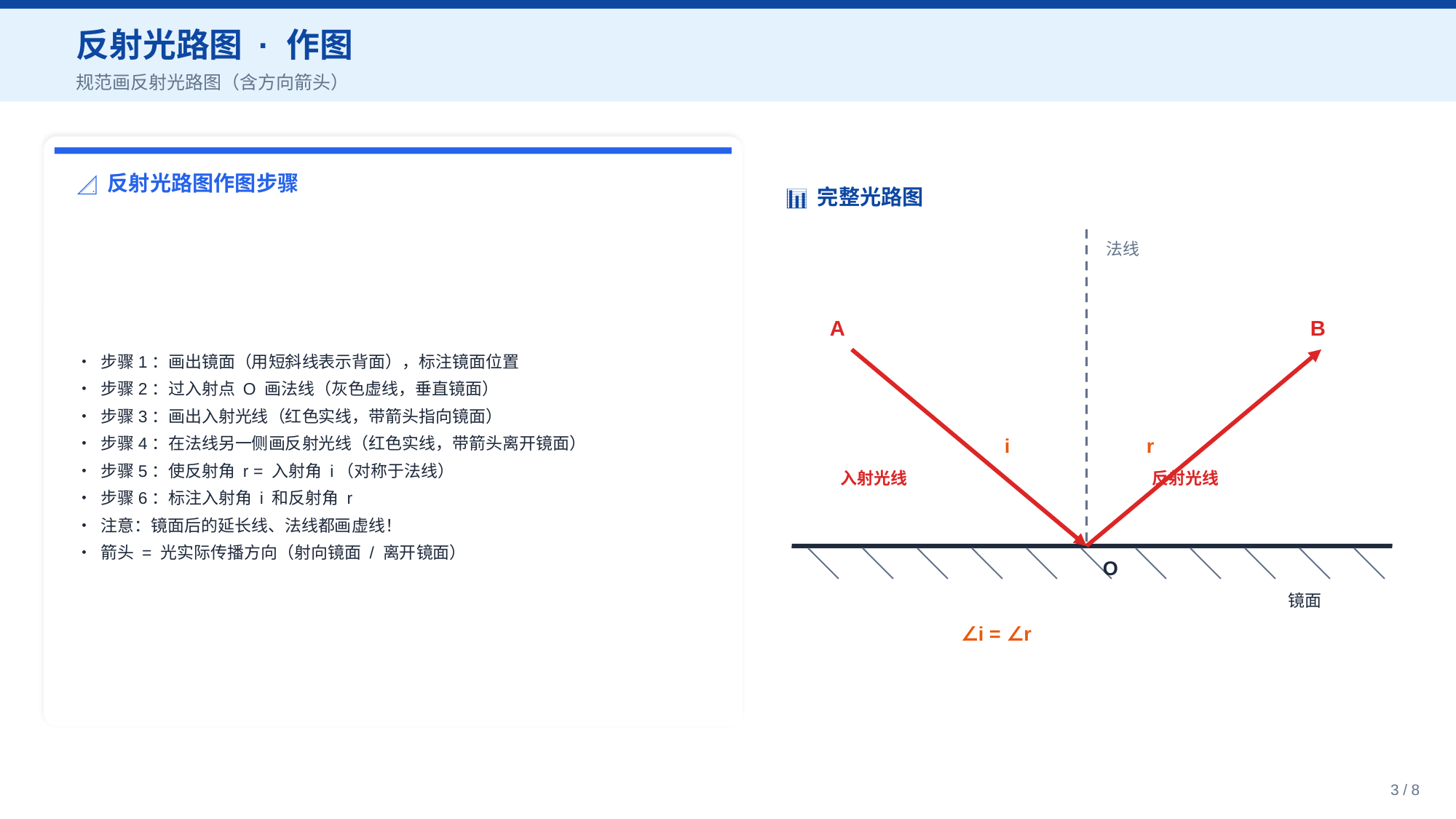

反射光路图 · 作图
规范画反射光路图（含方向箭头）

📐 反射光路图作图步骤
📊 完整光路图
• 步骤1：画出镜面（用短斜线表示背面），标注镜面位置
• 步骤2：过入射点 O 画法线（灰色虚线，垂直镜面）
• 步骤3：画出入射光线（红色实线，带箭头指向镜面）
• 步骤4：在法线另一侧画反射光线（红色实线，带箭头离开镜面）
• 步骤5：使反射角 r = 入射角 i（对称于法线）
• 步骤6：标注入射角 i 和反射角 r
• 注意：镜面后的延长线、法线都画虚线！
• 箭头 = 光实际传播方向（射向镜面 / 离开镜面）

法线
A
B

i
r
入射光线
反射光线

O

镜面
∠i = ∠r
3 / 8